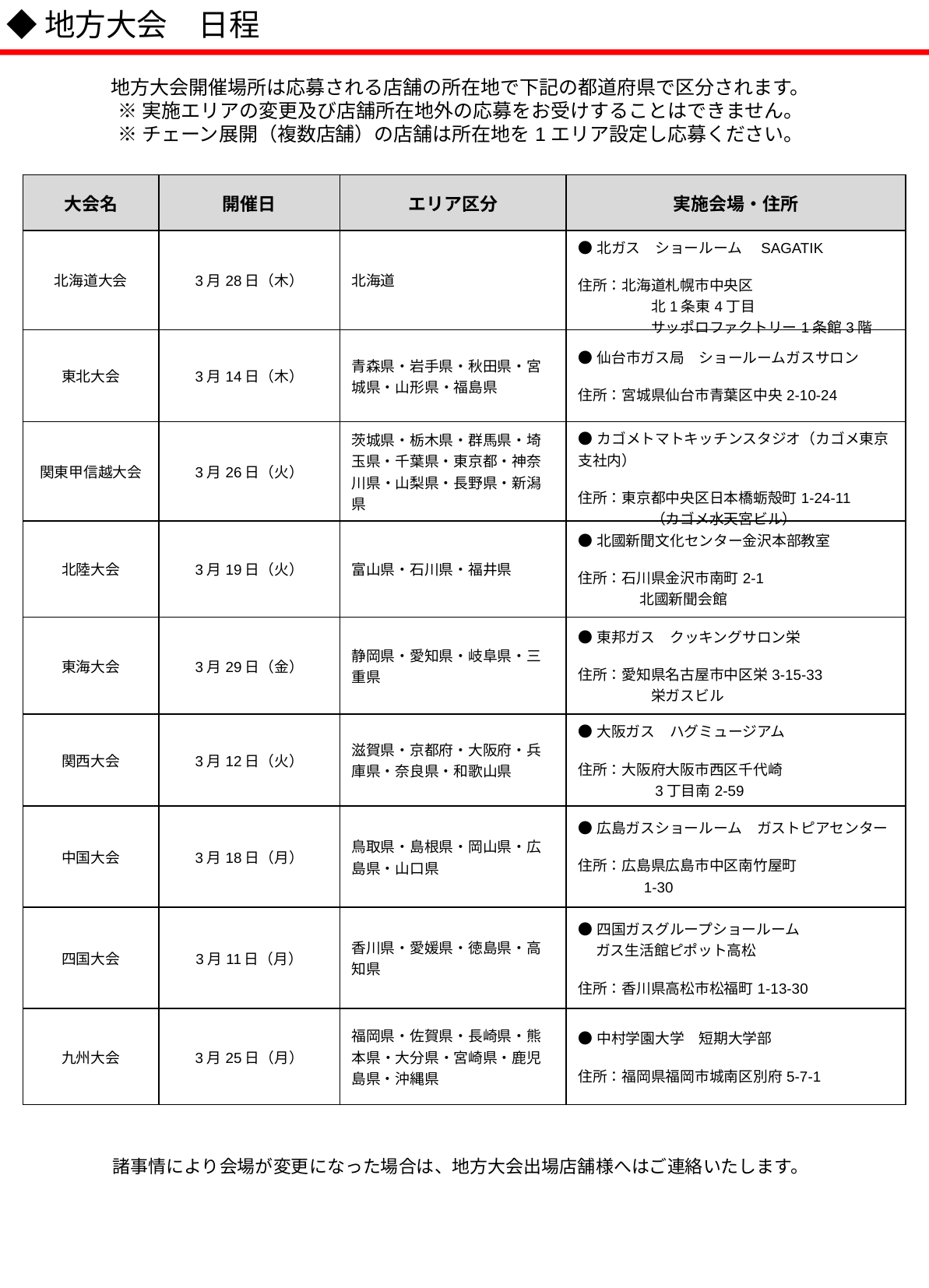

◆地方大会　日程

地方大会開催場所は応募される店舗の所在地で下記の都道府県で区分されます。
※実施エリアの変更及び店舗所在地外の応募をお受けすることはできません。
※チェーン展開（複数店舗）の店舗は所在地を1エリア設定し応募ください。
| 大会名 | 開催日 | エリア区分 | 実施会場・住所 |
| --- | --- | --- | --- |
| 北海道大会 | 3月28日（木） | 北海道 | ●北ガス　ショールーム　SAGATIK 住所：北海道札幌市中央区 　　　　　北1条東4丁目 　　　　　サッポロファクトリー1条館3階 |
| 東北大会 | 3月14日（木） | 青森県・岩手県・秋田県・宮城県・山形県・福島県 | ●仙台市ガス局　ショールームガスサロン 住所：宮城県仙台市青葉区中央2-10-24 |
| 関東甲信越大会 | 3月26日（火） | 茨城県・栃木県・群馬県・埼玉県・千葉県・東京都・神奈川県・山梨県・長野県・新潟県 | ●カゴメトマトキッチンスタジオ（カゴメ東京支社内） 住所：東京都中央区日本橋蛎殻町1-24-11 　　　　　（カゴメ水天宮ビル） |
| 北陸大会 | 3月19日（火） | 富山県・石川県・福井県 | ●北國新聞文化センター金沢本部教室 住所：石川県金沢市南町2-1 　　　　 北國新聞会館 |
| 東海大会 | 3月29日（金） | 静岡県・愛知県・岐阜県・三重県 | ●東邦ガス　クッキングサロン栄 住所：愛知県名古屋市中区栄3-15-33 　　　　　栄ガスビル |
| 関西大会 | 3月12日（火） | 滋賀県・京都府・大阪府・兵庫県・奈良県・和歌山県 | ●大阪ガス　ハグミュージアム 住所：大阪府大阪市西区千代崎 　　　　　3丁目南2-59 |
| 中国大会 | 3月18日（月） | 鳥取県・島根県・岡山県・広島県・山口県 | ●広島ガスショールーム　ガストピアセンター 住所：広島県広島市中区南竹屋町 　　　　 1-30 |
| 四国大会 | 3月11日（月） | 香川県・愛媛県・徳島県・高知県 | ●四国ガスグループショールーム 　 ガス生活館ピポット高松 住所：香川県高松市松福町1-13-30 |
| 九州大会 | 3月25日（月） | 福岡県・佐賀県・長崎県・熊本県・大分県・宮崎県・鹿児島県・沖縄県 | ●中村学園大学　短期大学部 住所：福岡県福岡市城南区別府5-7-1 |
諸事情により会場が変更になった場合は、地方大会出場店舗様へはご連絡いたします。